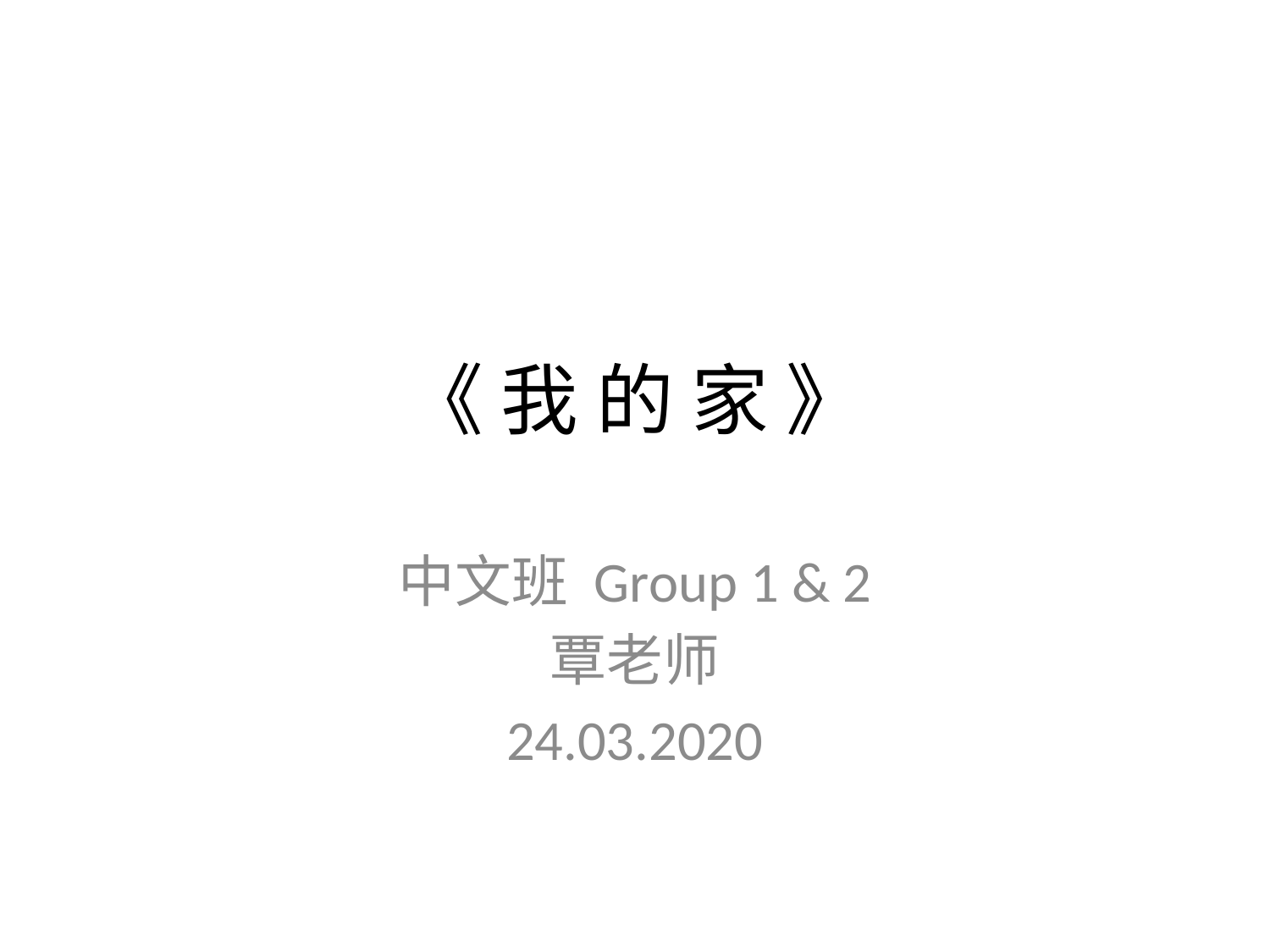

# 《 我 的 家 》
中文班 Group 1 & 2
覃老师
24.03.2020